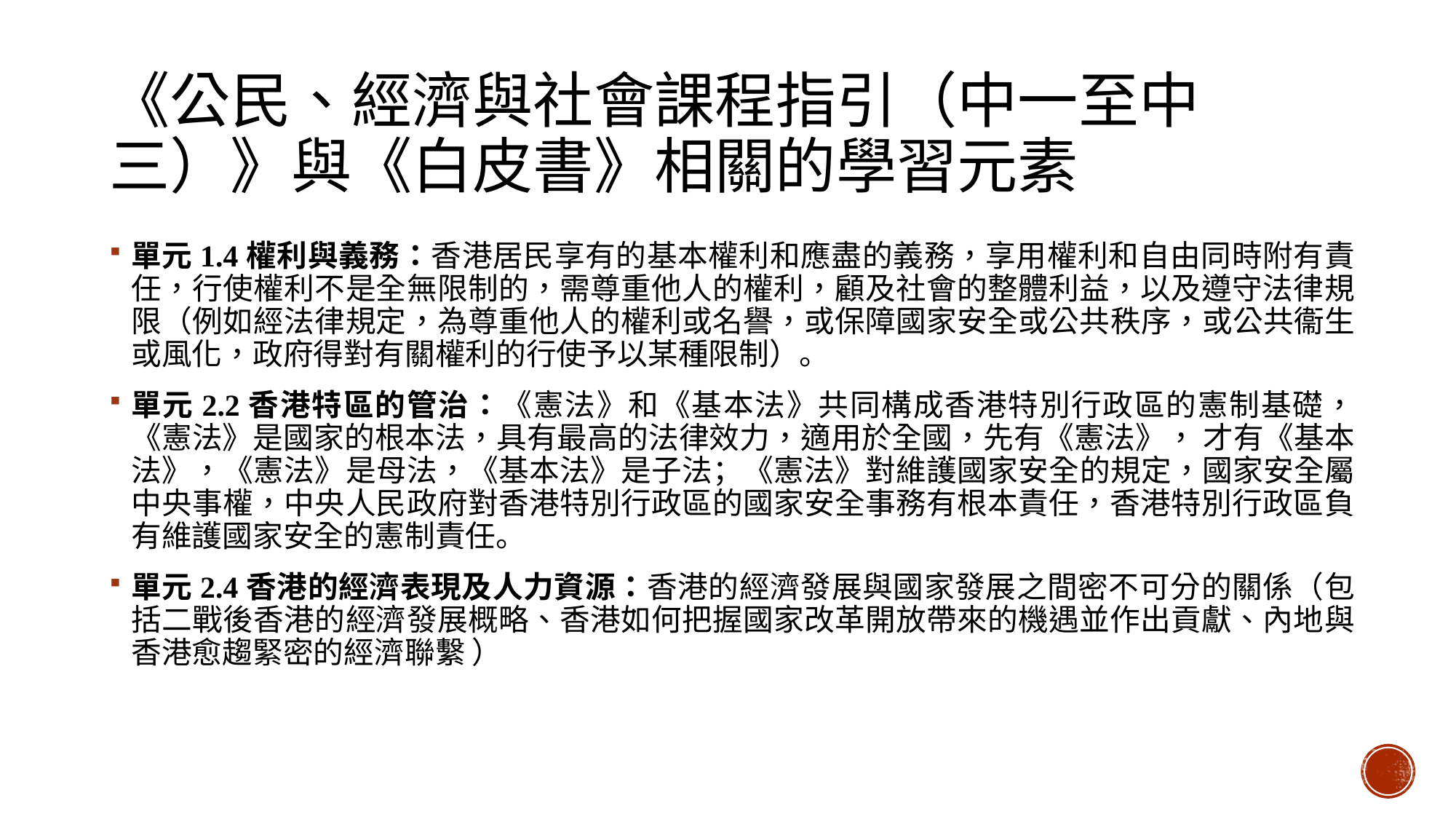

# 《公民、經濟與社會課程指引（中一至中三）》與《白皮書》相關的學習元素
單元1.4權利與義務：香港居民享有的基本權利和應盡的義務，享用權利和自由同時附有責任，行使權利不是全無限制的，需尊重他人的權利，顧及社會的整體利益，以及遵守法律規限（例如經法律規定，為尊重他人的權利或名譽，或保障國家安全或公共秩序，或公共衞生或風化，政府得對有關權利的行使予以某種限制）。
單元2.2香港特區的管治：《憲法》和《基本法》共同構成香港特別行政區的憲制基礎， 《憲法》是國家的根本法，具有最高的法律效力，適用於全國，先有《憲法》， 才有《基本法》，《憲法》是母法，《基本法》是子法；《憲法》對維護國家安全的規定，國家安全屬中央事權，中央人民政府對香港特別行政區的國家安全事務有根本責任，香港特別行政區負有維護國家安全的憲制責任。
單元2.4香港的經濟表現及人力資源：香港的經濟發展與國家發展之間密不可分的關係（包括二戰後香港的經濟發展概略、香港如何把握國家改革開放帶來的機遇並作出貢獻、內地與香港愈趨緊密的經濟聯繫 ）